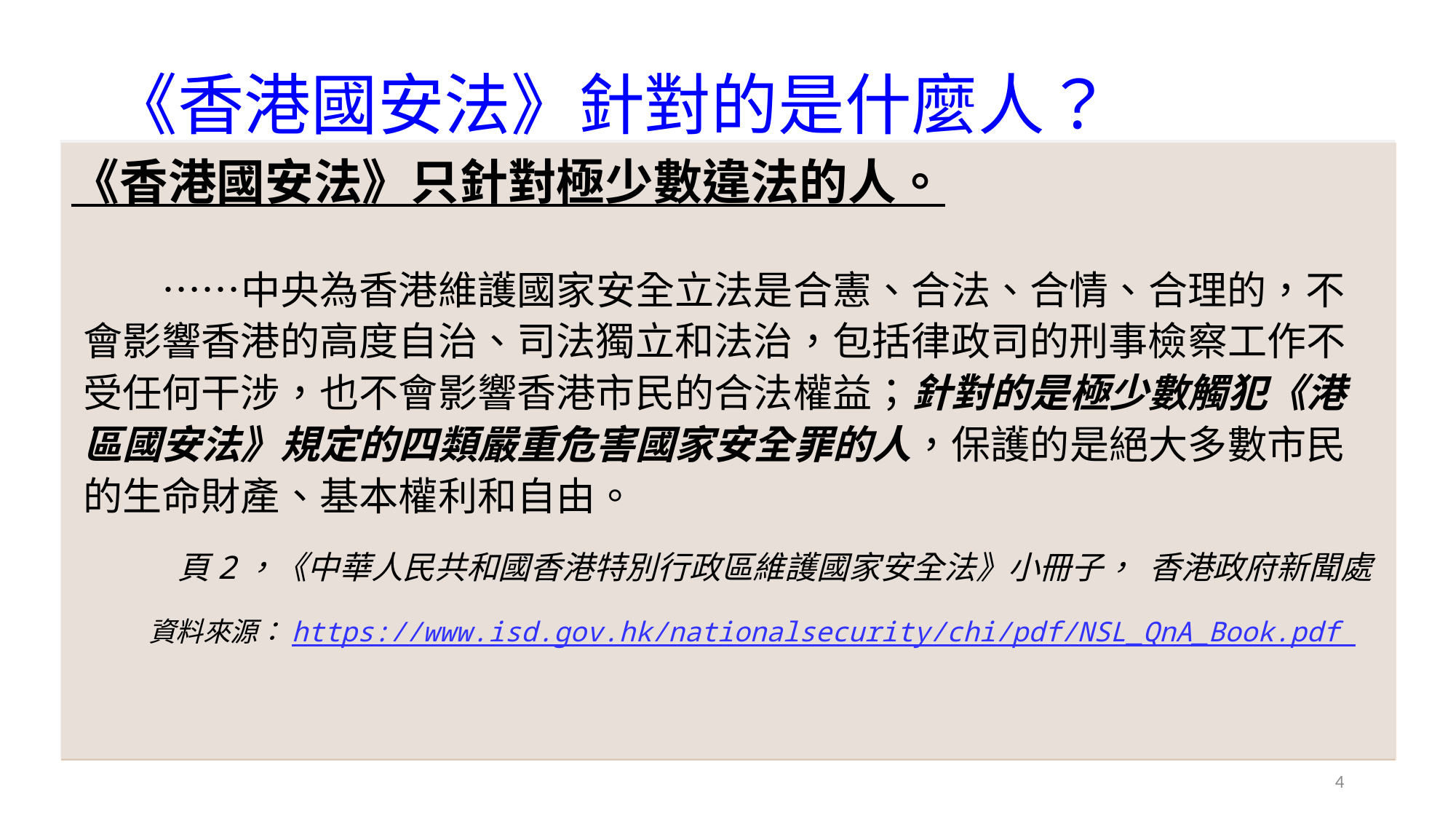

# 《香港國安法》針對的是什麼人？

《香港國安法》只針對極少數違法的人。

　　……中央為香港維護國家安全立法是合憲、合法、合情、合理的，不會影響香港的高度自治、司法獨立和法治，包括律政司的刑事檢察工作不受任何干涉，也不會影響香港市民的合法權益；針對的是極少數觸犯《港區國安法》規定的四類嚴重危害國家安全罪的人，保護的是絕大多數市民的生命財產、基本權利和自由。
頁2，《中華人民共和國香港特別行政區維護國家安全法》小冊子，  香港政府新聞處
資料來源：https://www.isd.gov.hk/nationalsecurity/chi/pdf/NSL_QnA_Book.pdf
4